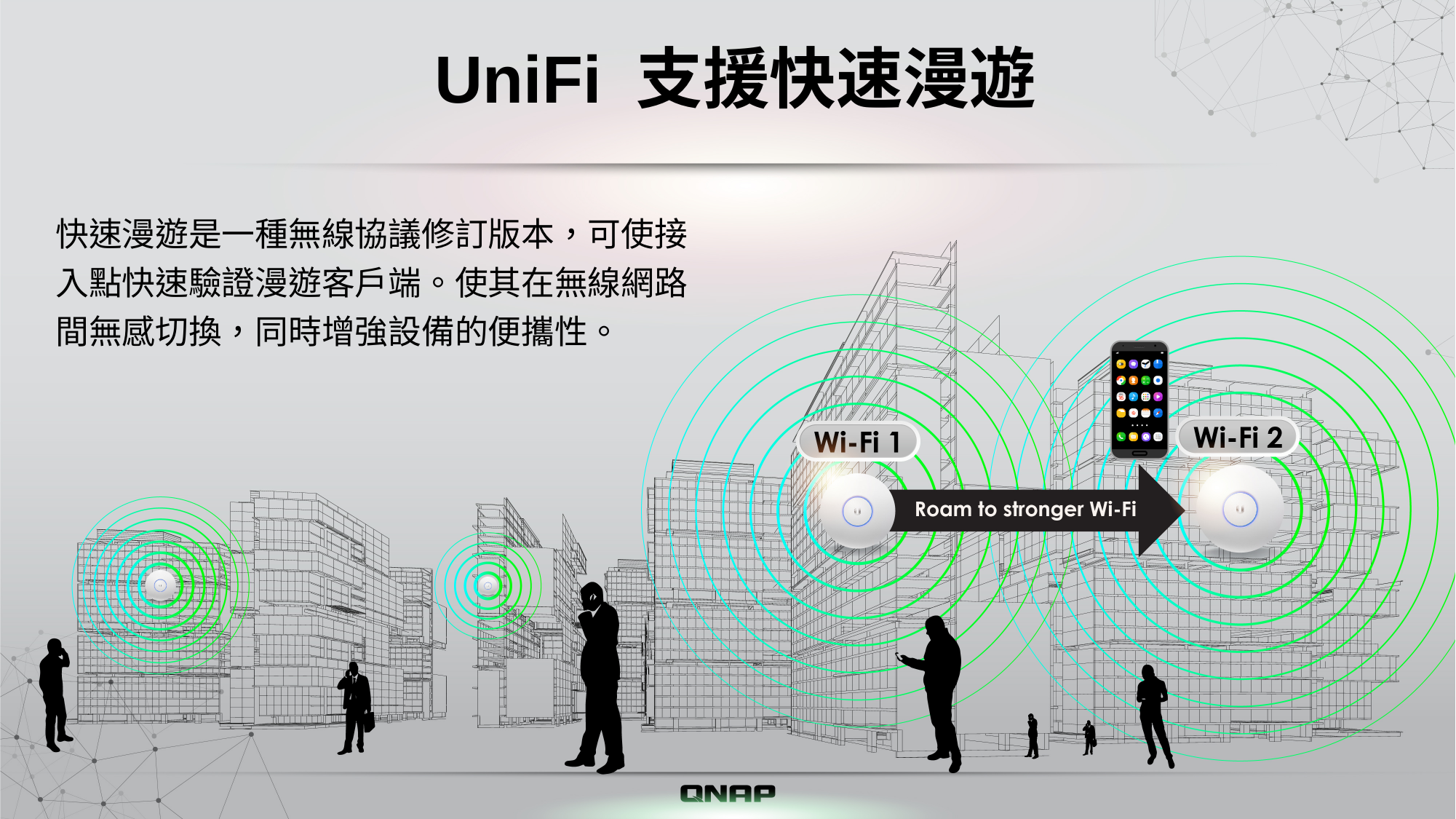

UniFi 支援快速漫遊
快速漫遊是一種無線協議修訂版本，可使接入點快速驗證漫遊客戶端。使其在無線網路間無感切換，同時增強設備的便攜性。